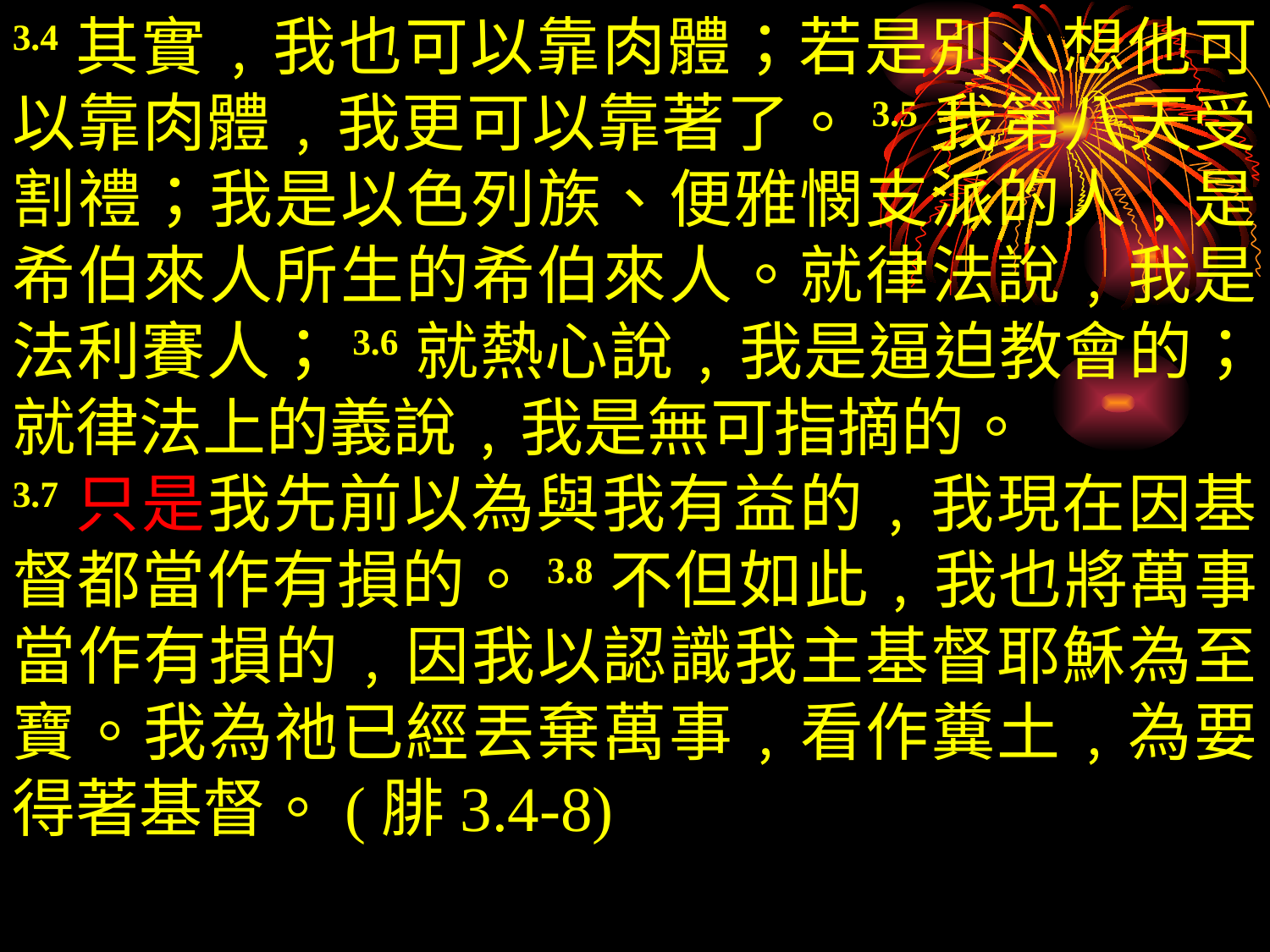

3.4其實﹐我也可以靠肉體；若是別人想他可以靠肉體﹐我更可以靠著了。3.5我第八天受割禮；我是以色列族、便雅憫支派的人﹐是希伯來人所生的希伯來人。就律法說﹐我是法利賽人；3.6就熱心說﹐我是逼迫教會的；就律法上的義說﹐我是無可指摘的。
3.7只是我先前以為與我有益的﹐我現在因基督都當作有損的。3.8不但如此﹐我也將萬事當作有損的﹐因我以認識我主基督耶穌為至寶。我為祂已經丟棄萬事﹐看作糞土﹐為要得著基督。(腓3.4-8)